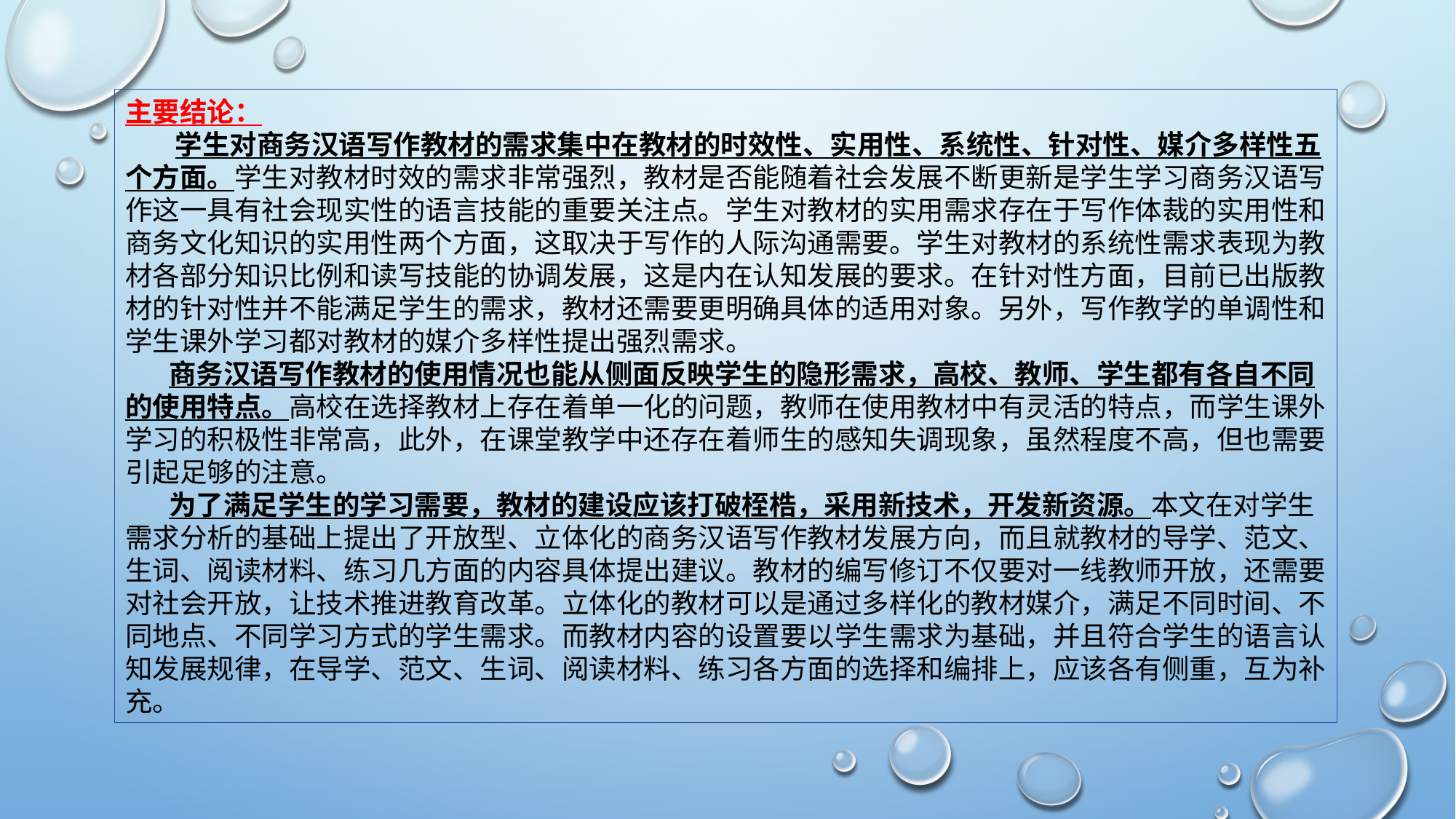

主要结论：
       学生对商务汉语写作教材的需求集中在教材的时效性、实用性、系统性、针对性、媒介多样性五个方面。学生对教材时效的需求非常强烈，教材是否能随着社会发展不断更新是学生学习商务汉语写作这一具有社会现实性的语言技能的重要关注点。学生对教材的实用需求存在于写作体裁的实用性和商务文化知识的实用性两个方面，这取决于写作的人际沟通需要。学生对教材的系统性需求表现为教材各部分知识比例和读写技能的协调发展，这是内在认知发展的要求。在针对性方面，目前已出版教材的针对性并不能满足学生的需求，教材还需要更明确具体的适用对象。另外，写作教学的单调性和学生课外学习都对教材的媒介多样性提出强烈需求。
      商务汉语写作教材的使用情况也能从侧面反映学生的隐形需求，高校、教师、学生都有各自不同的使用特点。高校在选择教材上存在着单一化的问题，教师在使用教材中有灵活的特点，而学生课外学习的积极性非常高，此外，在课堂教学中还存在着师生的感知失调现象，虽然程度不高，但也需要引起足够的注意。
      为了满足学生的学习需要，教材的建设应该打破桎梏，采用新技术，开发新资源。本文在对学生需求分析的基础上提出了开放型、立体化的商务汉语写作教材发展方向，而且就教材的导学、范文、生词、阅读材料、练习几方面的内容具体提出建议。教材的编写修订不仅要对一线教师开放，还需要对社会开放，让技术推进教育改革。立体化的教材可以是通过多样化的教材媒介，满足不同时间、不同地点、不同学习方式的学生需求。而教材内容的设置要以学生需求为基础，并且符合学生的语言认知发展规律，在导学、范文、生词、阅读材料、练习各方面的选择和编排上，应该各有侧重，互为补充。